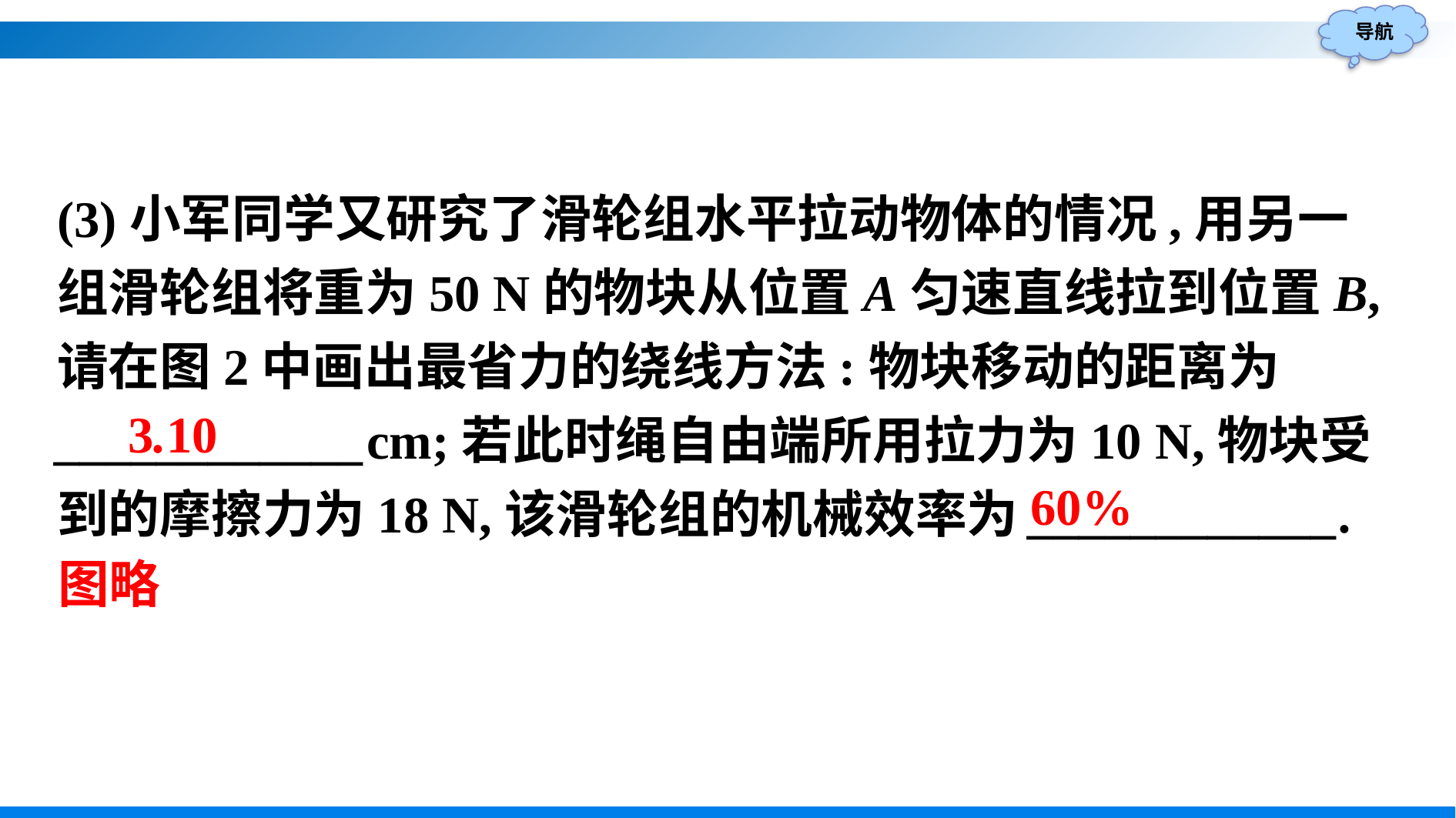

(3)小军同学又研究了滑轮组水平拉动物体的情况,用另一组滑轮组将重为50 N的物块从位置A匀速直线拉到位置B,请在图2中画出最省力的绕线方法:物块移动的距离为____________cm;若此时绳自由端所用拉力为10 N,物块受到的摩擦力为18 N,该滑轮组的机械效率为____________.
3.10
60%
图略